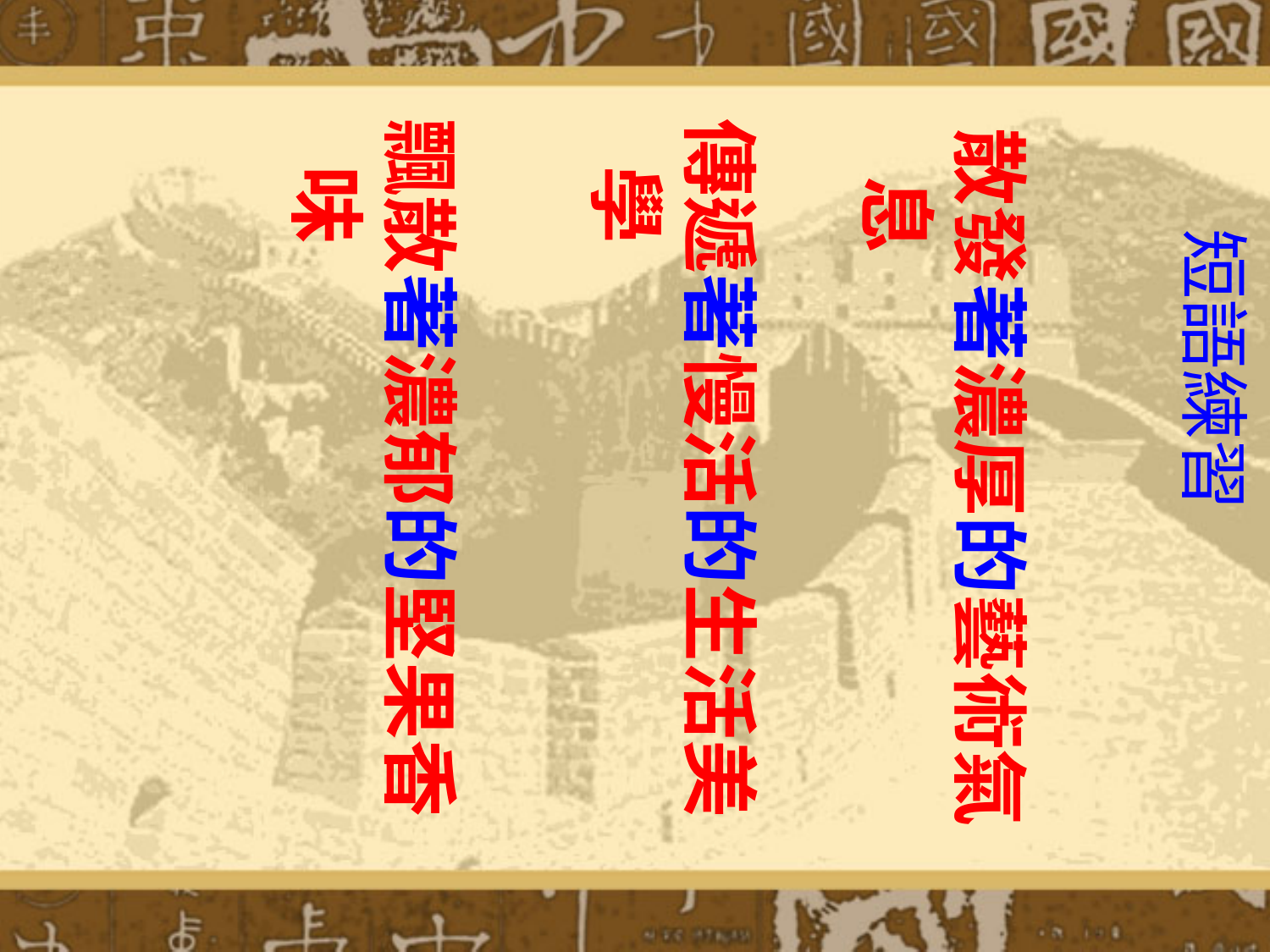

飄散著濃郁的堅果香味
傳遞著慢活的生活美學
散發著濃厚的藝術氣息
短語練習